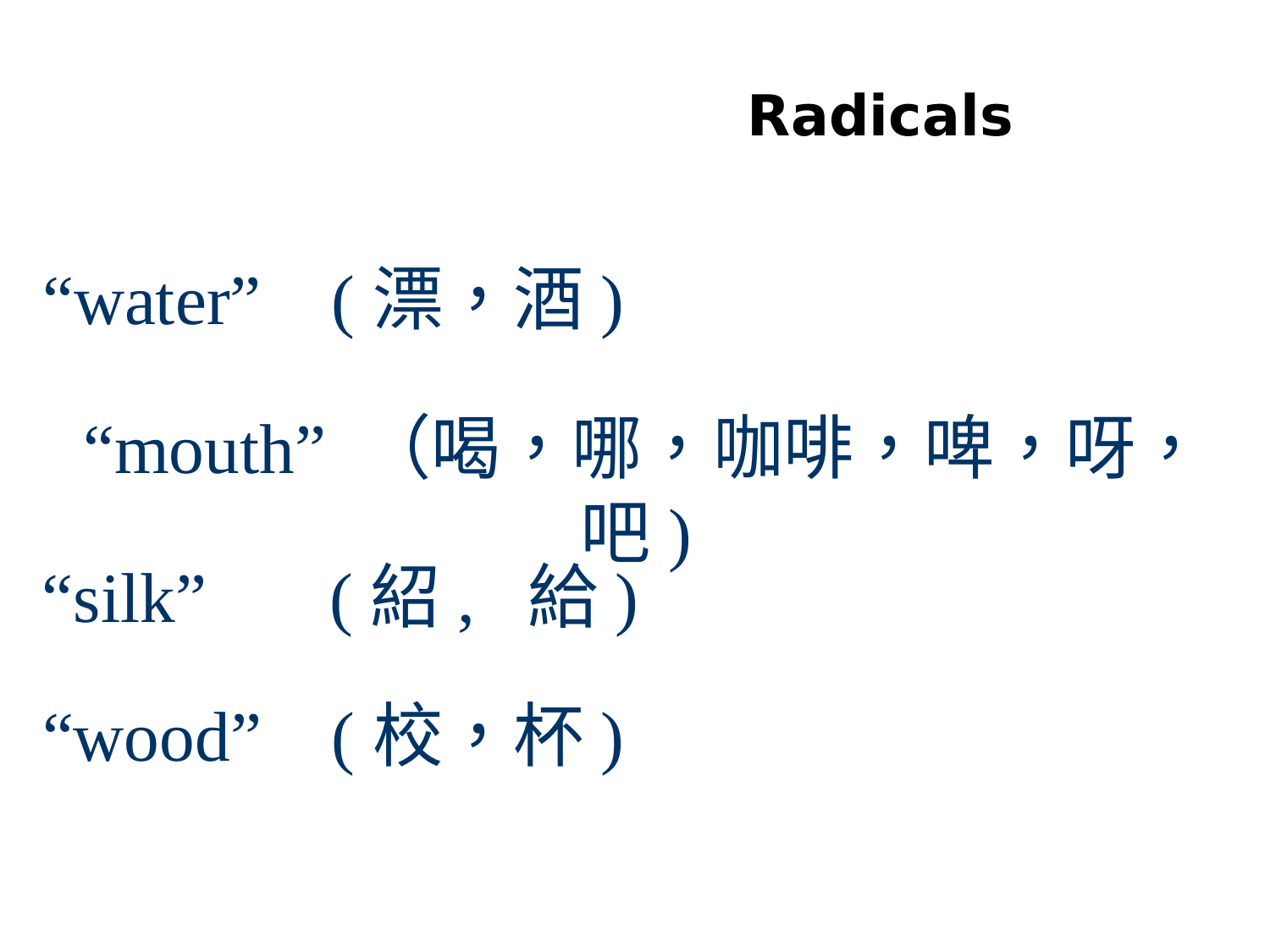

# Radicals
“water”    (漂，酒)
“mouth” （喝，哪，咖啡，啤，呀，吧)
“silk”       (紹,  給)
“wood”    (校，杯)